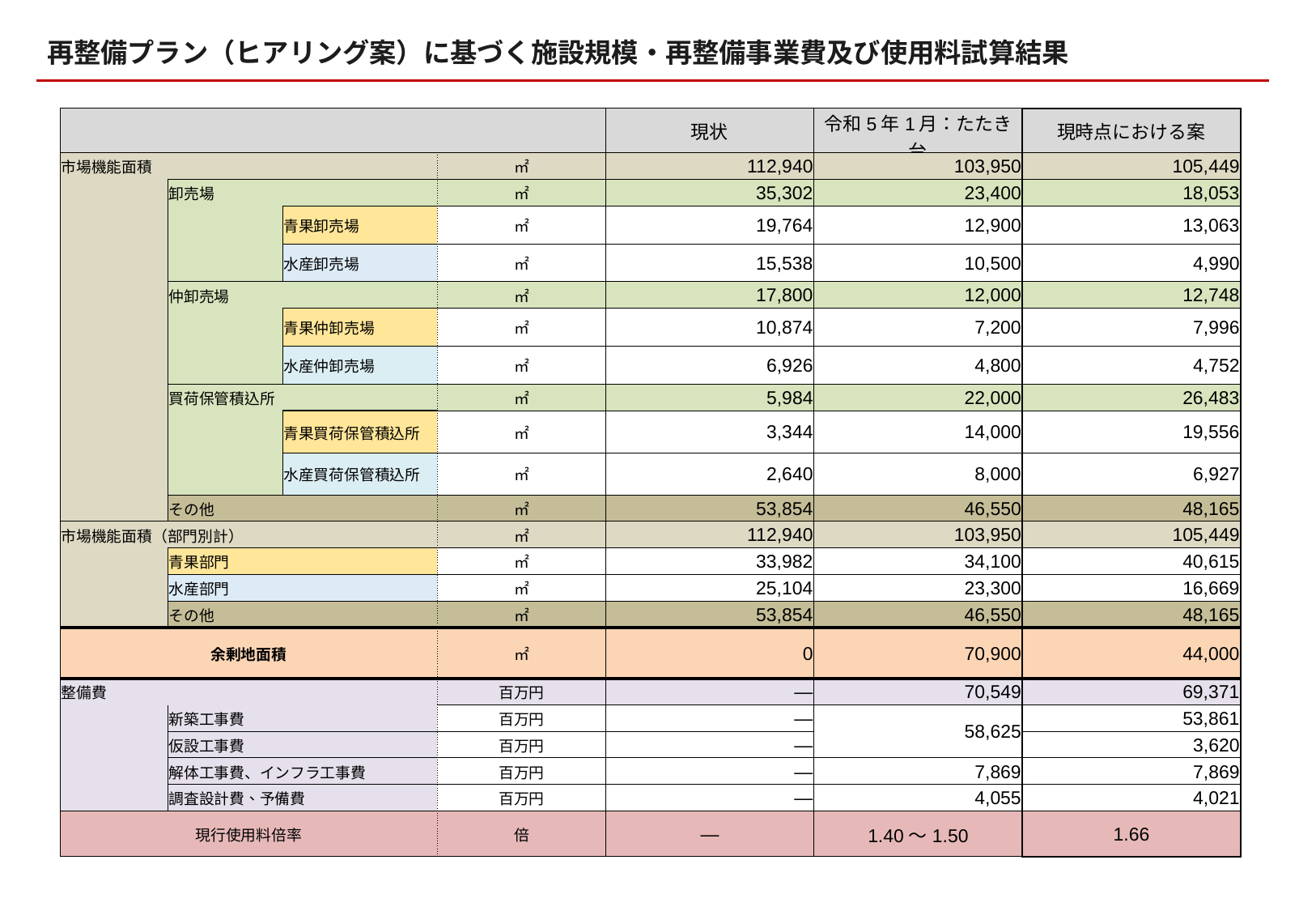

再整備プラン（ヒアリング案）に基づく施設規模・再整備事業費及び使用料試算結果
|  |  |  |  | 現状 | 令和5年1月：たたき台 | 現時点における案 |
| --- | --- | --- | --- | --- | --- | --- |
| 市場機能面積 |  |  | ㎡ | 112,940 | 103,950 | 105,449 |
|  | 卸売場 |  | ㎡ | 35,302 | 23,400 | 18,053 |
|  |  | 青果卸売場 | ㎡ | 19,764 | 12,900 | 13,063 |
|  |  | 水産卸売場 | ㎡ | 15,538 | 10,500 | 4,990 |
|  | 仲卸売場 |  | ㎡ | 17,800 | 12,000 | 12,748 |
|  |  | 青果仲卸売場 | ㎡ | 10,874 | 7,200 | 7,996 |
|  |  | 水産仲卸売場 | ㎡ | 6,926 | 4,800 | 4,752 |
|  | 買荷保管積込所 |  | ㎡ | 5,984 | 22,000 | 26,483 |
|  |  | 青果買荷保管積込所 | ㎡ | 3,344 | 14,000 | 19,556 |
|  |  | 水産買荷保管積込所 | ㎡ | 2,640 | 8,000 | 6,927 |
|  | その他 |  | ㎡ | 53,854 | 46,550 | 48,165 |
| 市場機能面積（部門別計） |  |  | ㎡ | 112,940 | 103,950 | 105,449 |
|  | 青果部門 |  | ㎡ | 33,982 | 34,100 | 40,615 |
|  | 水産部門 |  | ㎡ | 25,104 | 23,300 | 16,669 |
|  | その他 |  | ㎡ | 53,854 | 46,550 | 48,165 |
| 余剰地面積 |  |  | ㎡ | 0 | 70,900 | 44,000 |
| 整備費 |  |  | 百万円 | ― | 70,549 | 69,371 |
|  | 新築工事費 |  | 百万円 | ― | 58,625 | 53,861 |
|  | 仮設工事費 |  | 百万円 | ― |  | 3,620 |
|  | 解体工事費、インフラ工事費 |  | 百万円 | ― | 7,869 | 7,869 |
|  | 調査設計費、予備費 |  | 百万円 | ― | 4,055 | 4,021 |
| 現行使用料倍率 |  |  | 倍 | ― | 1.40～1.50 | 1.66 |